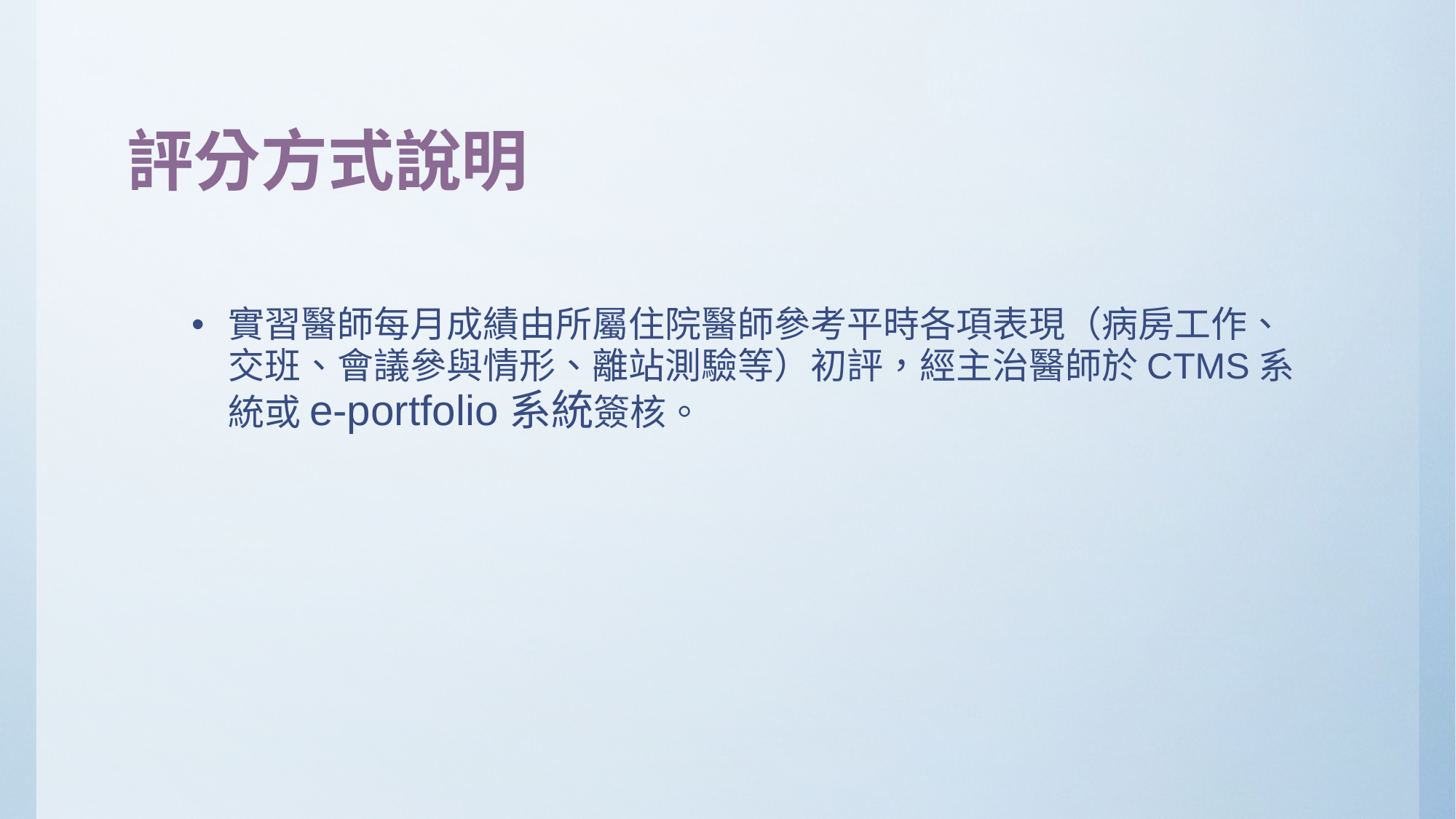

# 評分方式說明
實習醫師每月成績由所屬住院醫師參考平時各項表現（病房工作、交班、會議參與情形、離站測驗等）初評，經主治醫師於CTMS系統或e-portfolio系統簽核。